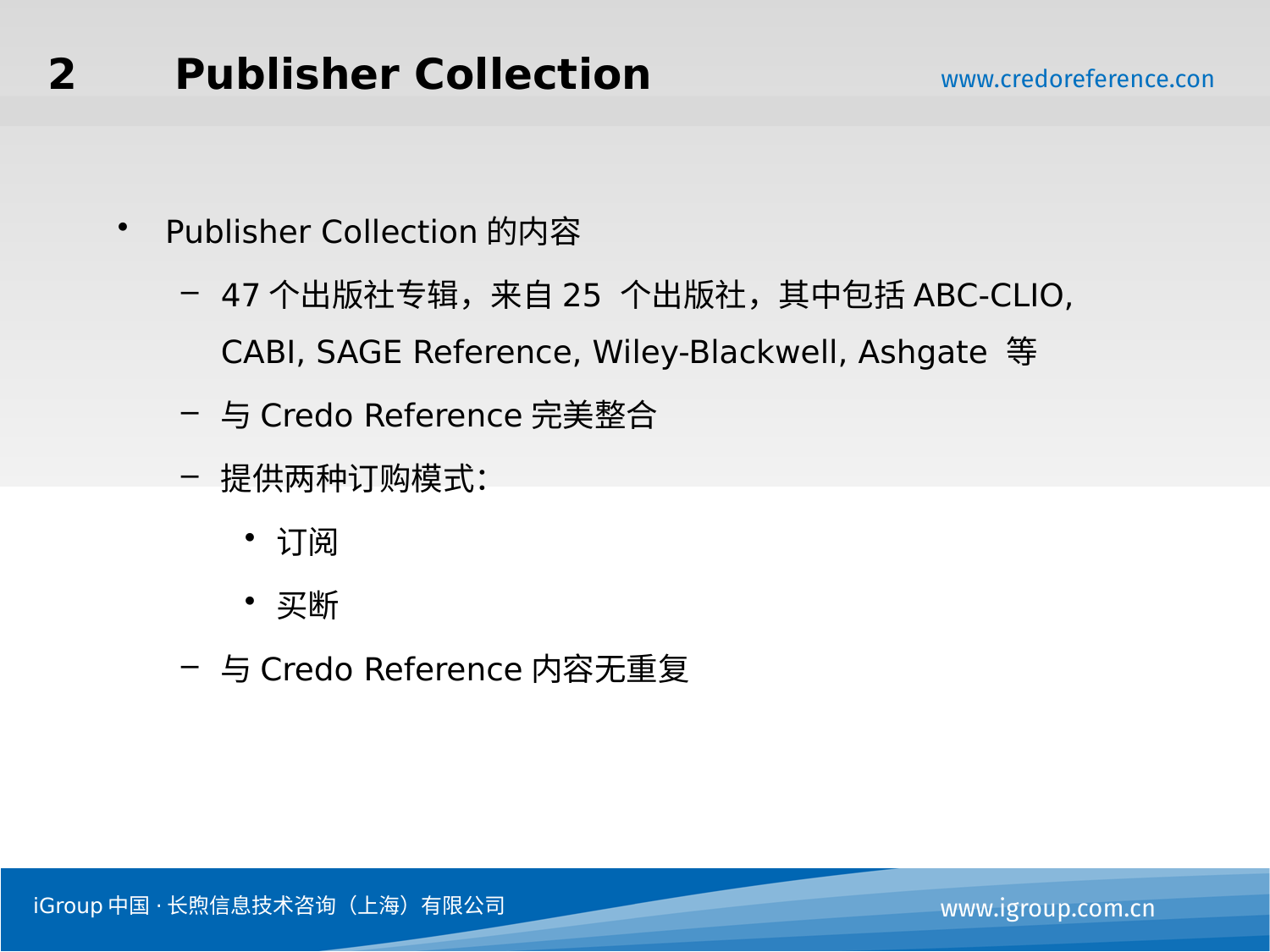

# 2	Publisher Collection
www.credoreference.con
Publisher Collection的内容
47个出版社专辑，来自25 个出版社，其中包括ABC-CLIO, CABI, SAGE Reference, Wiley-Blackwell, Ashgate 等
与Credo Reference完美整合
提供两种订购模式：
订阅
买断
与Credo Reference内容无重复